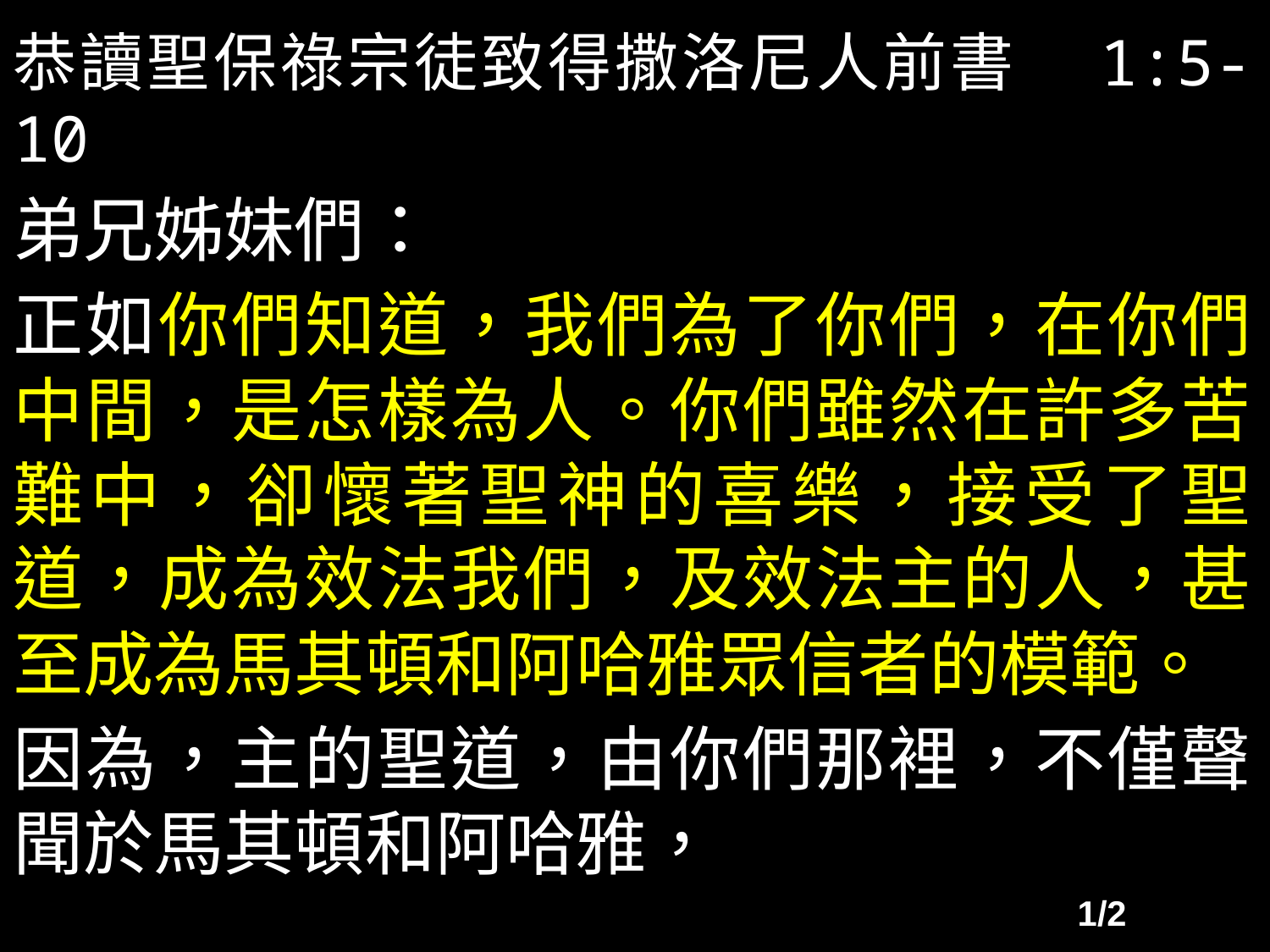

恭讀聖保祿宗徒致得撒洛尼人前書　1:5-10
弟兄姊妹們：
正如你們知道，我們為了你們，在你們中間，是怎樣為人。你們雖然在許多苦難中，卻懷著聖神的喜樂，接受了聖道，成為效法我們，及效法主的人，甚至成為馬其頓和阿哈雅眾信者的模範。
因為，主的聖道，由你們那裡，不僅聲聞於馬其頓和阿哈雅，
1/2